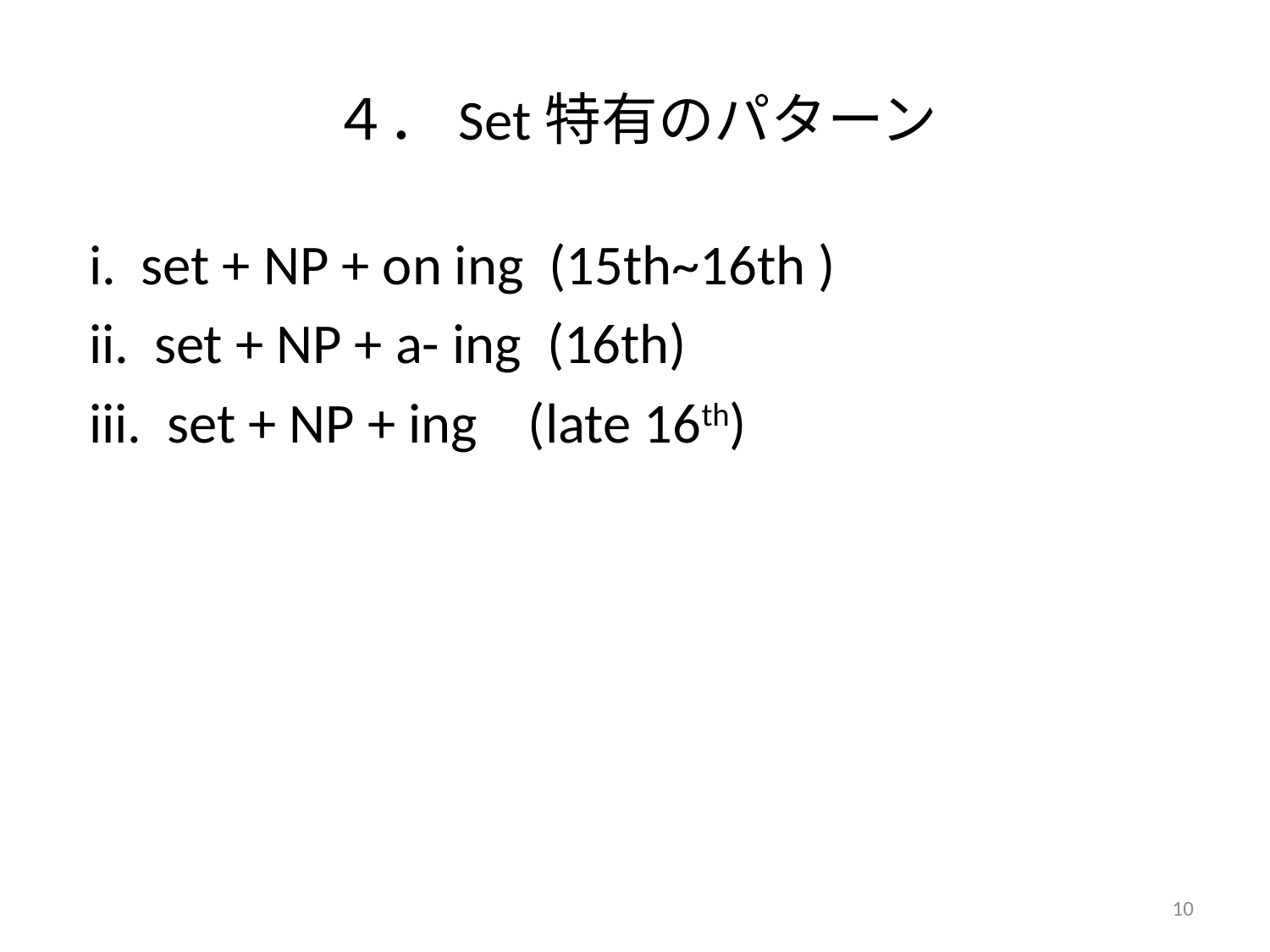

# ４．Set特有のパターン
 i.  set + NP + on ing  (15th~16th )
 ii.  set + NP + a- ing  (16th)
 iii.  set + NP + ing    (late 16th)

10